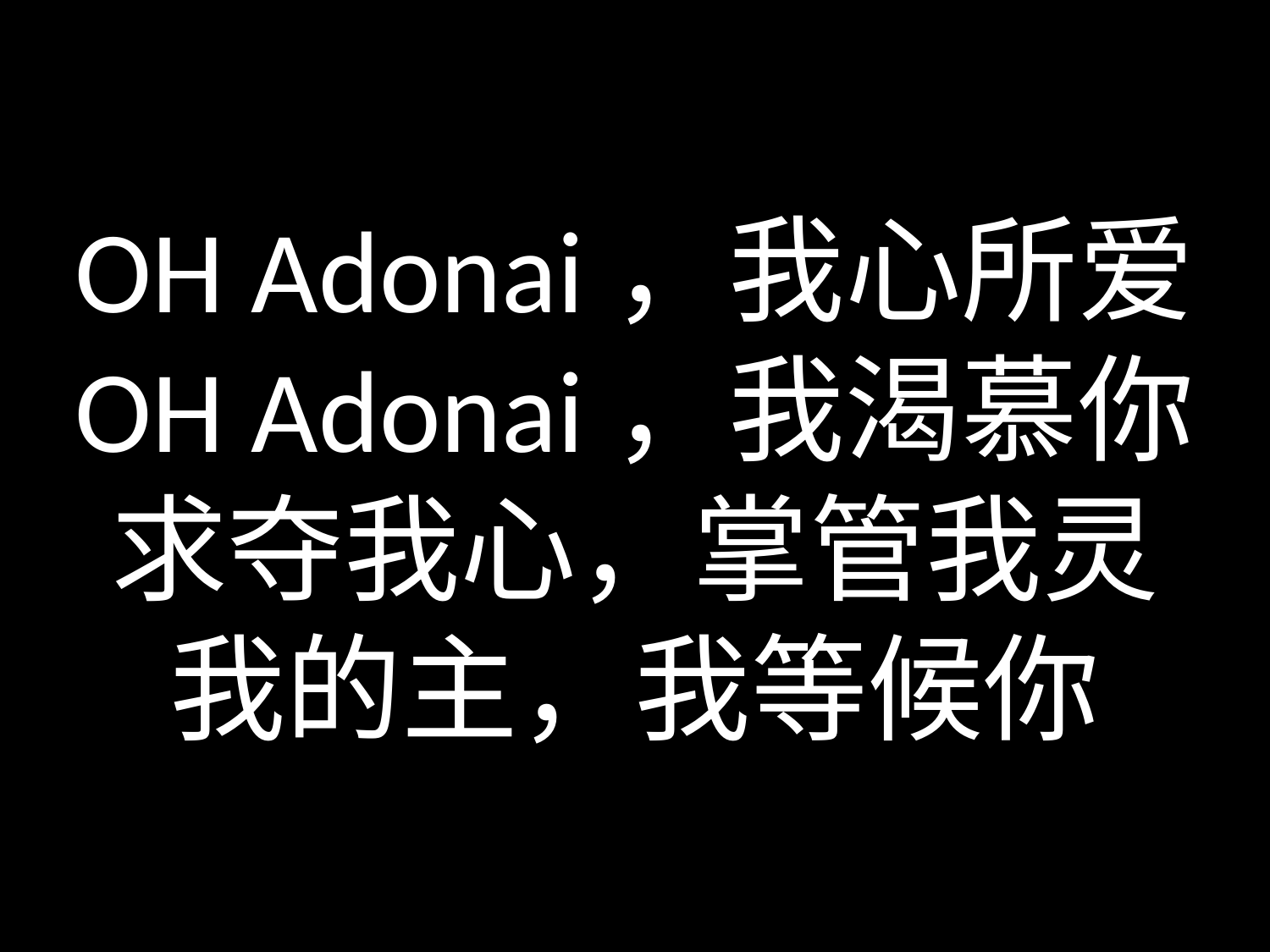

# OH Adonai，我心所爱 OH Adonai，我渴慕你 求夺我心，掌管我灵 我的主，我等候你